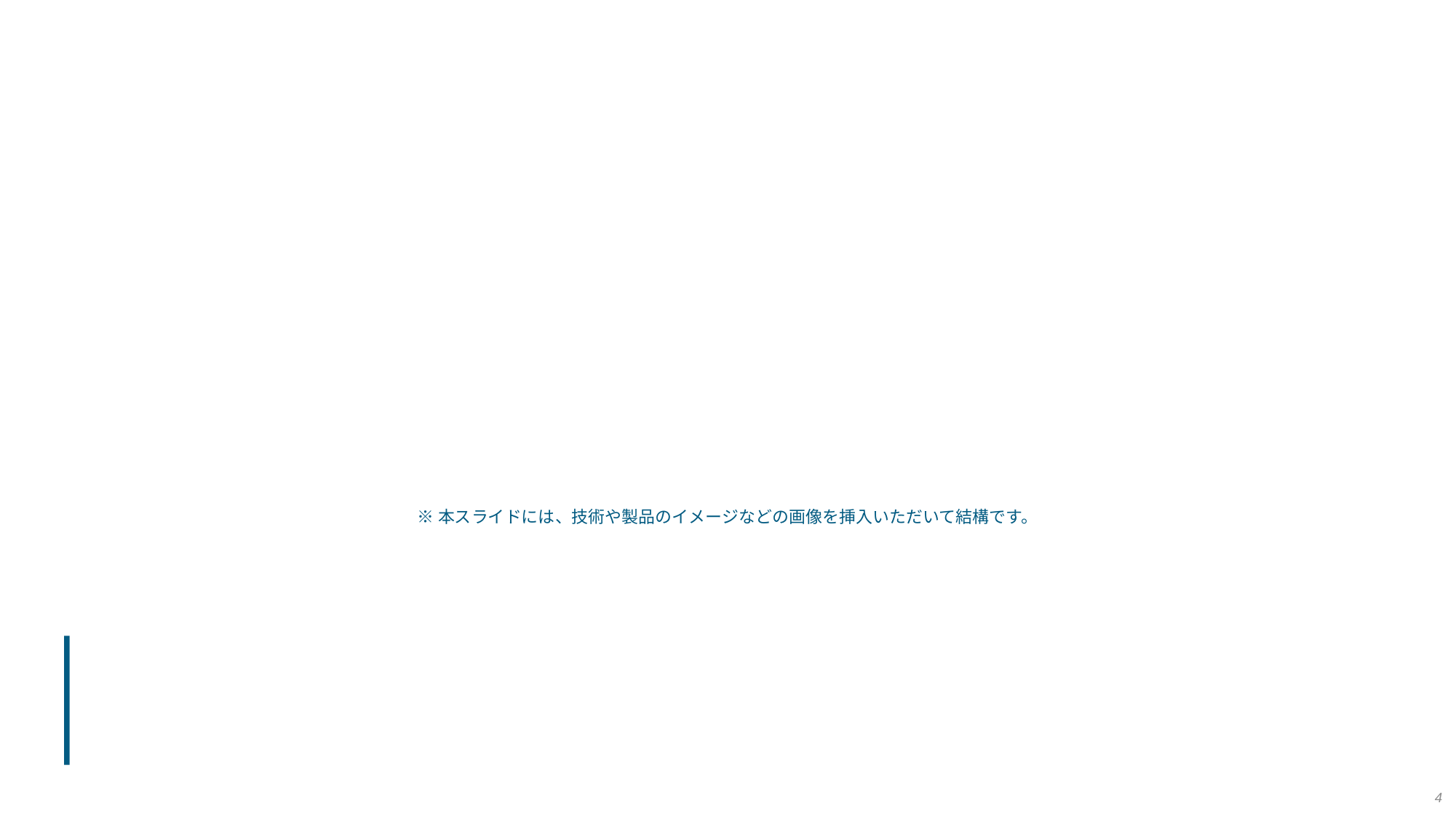

※本スライドには、技術や製品のイメージなどの画像を挿入いただいて結構です。

4